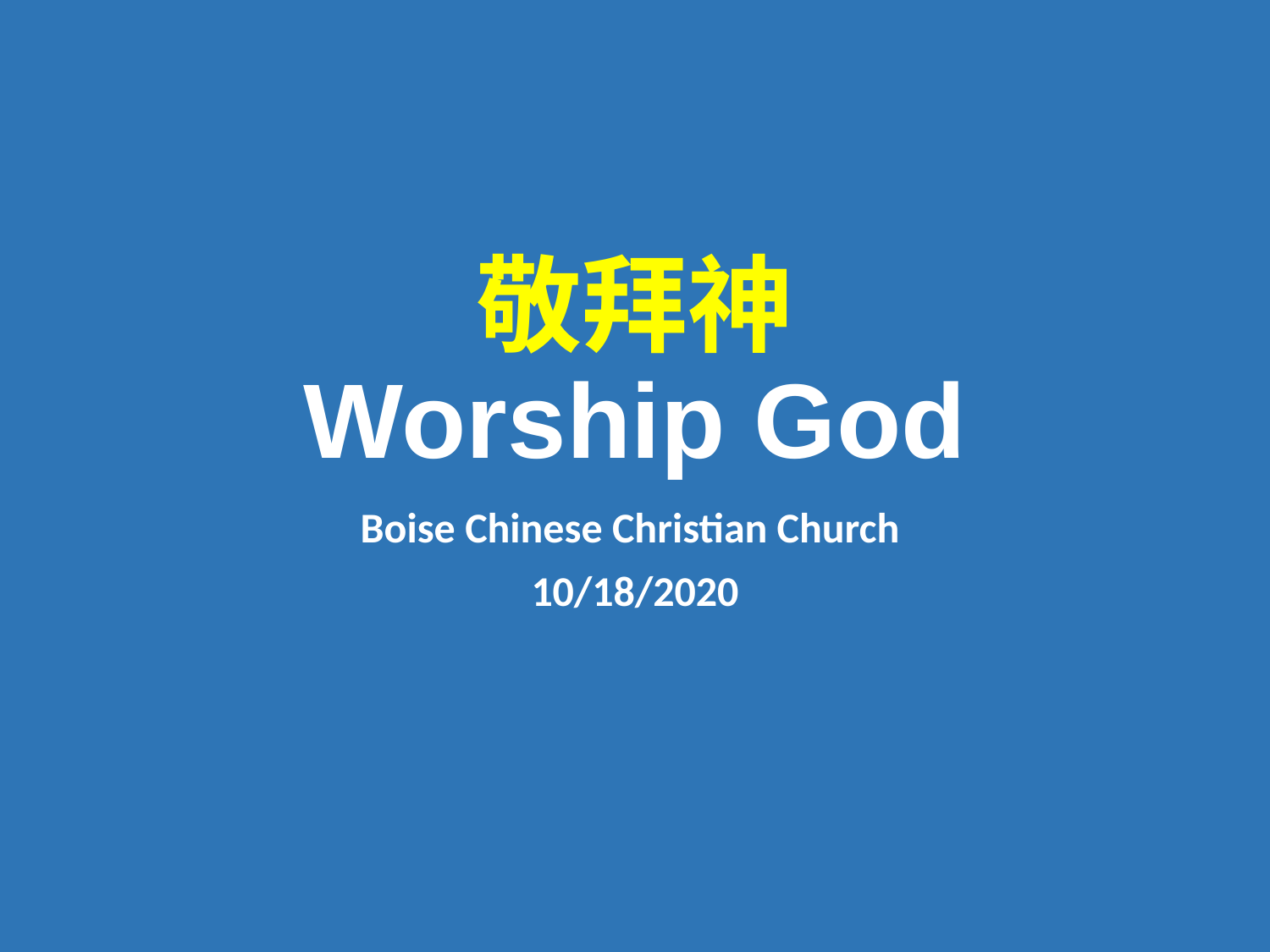

# 敬拜神 Worship God
Boise Chinese Christian Church
10/18/2020